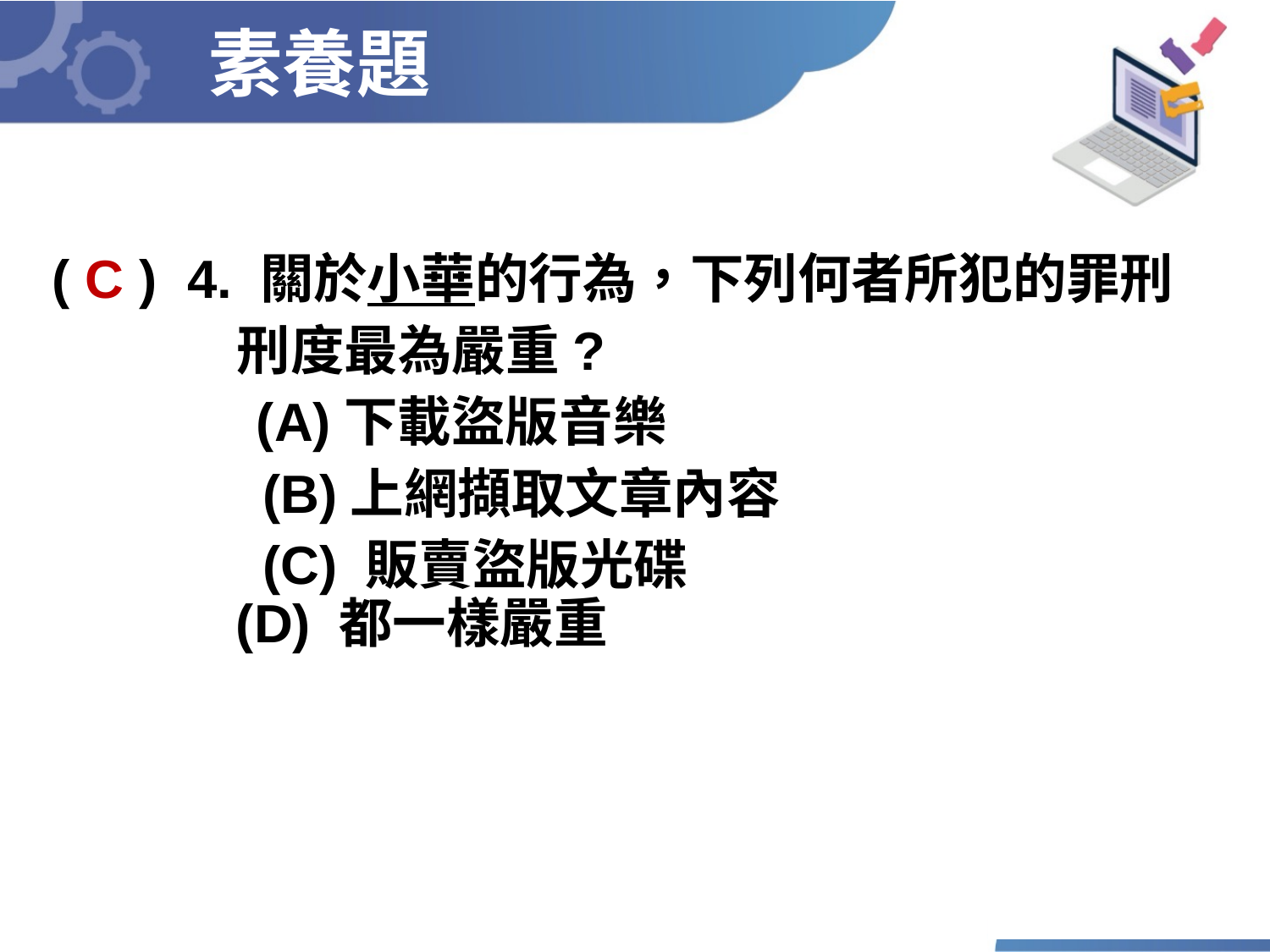

素養題
( C )  4. 關於小華的行為，下列何者所犯的罪刑
              刑度最為嚴重?
	            (A)下載盜版音樂
              (B)上網擷取文章內容
              (C) 販賣盜版光碟
            (D) 都一樣嚴重